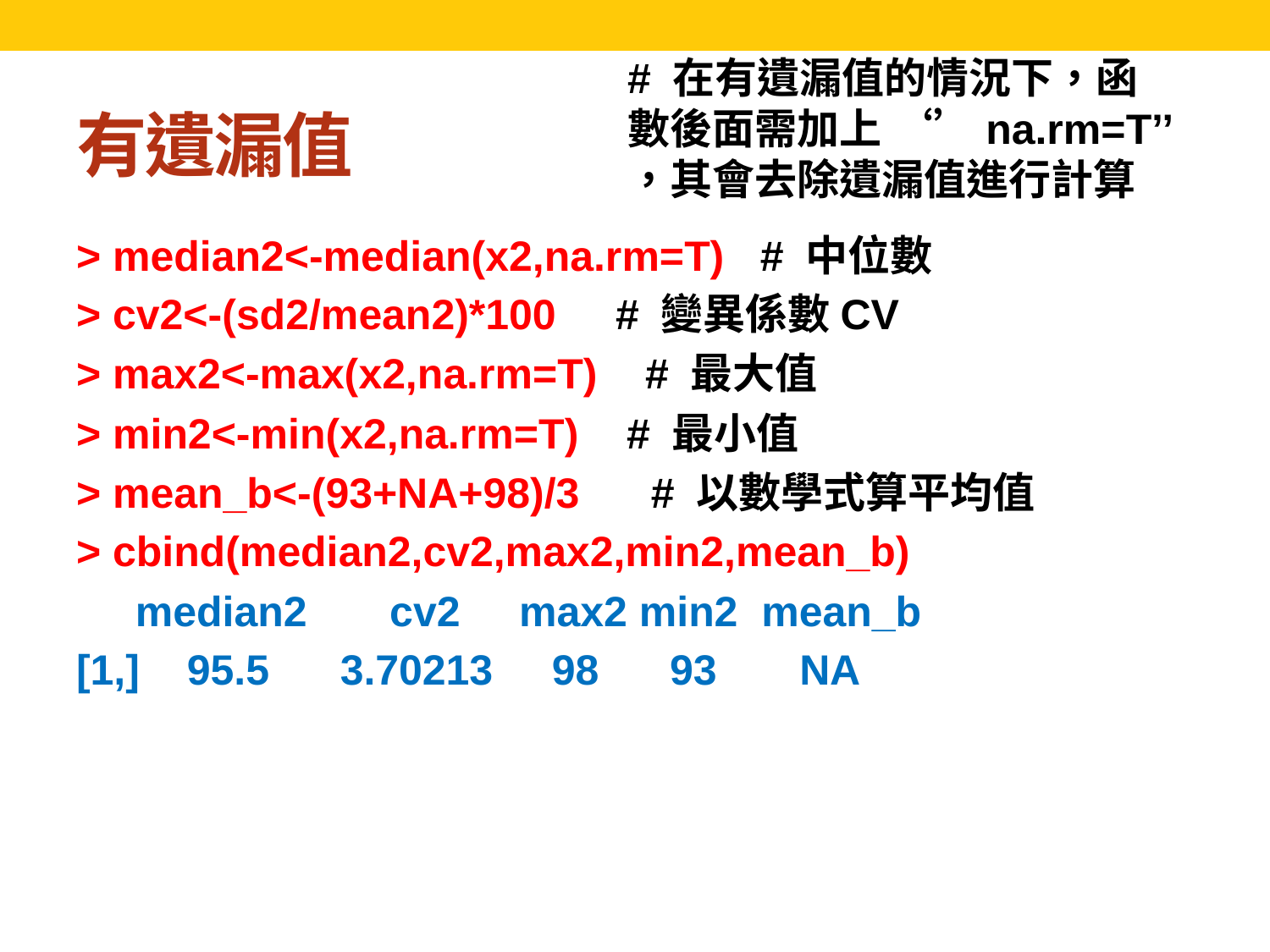

# 在有遺漏值的情況下，函數後面需加上 ‘’na.rm=T’’ ，其會去除遺漏值進行計算
# 有遺漏值
> median2<-median(x2,na.rm=T)   # 中位數
> cv2<-(sd2/mean2)*100     # 變異係數CV
> max2<-max(x2,na.rm=T)    # 最大值
> min2<-min(x2,na.rm=T)    # 最小值
> mean_b<-(93+NA+98)/3      # 以數學式算平均值
> cbind(median2,cv2,max2,min2,mean_b)
     median2       cv2     max2 min2  mean_b
[1,]    95.5      3.70213     98      93       NA